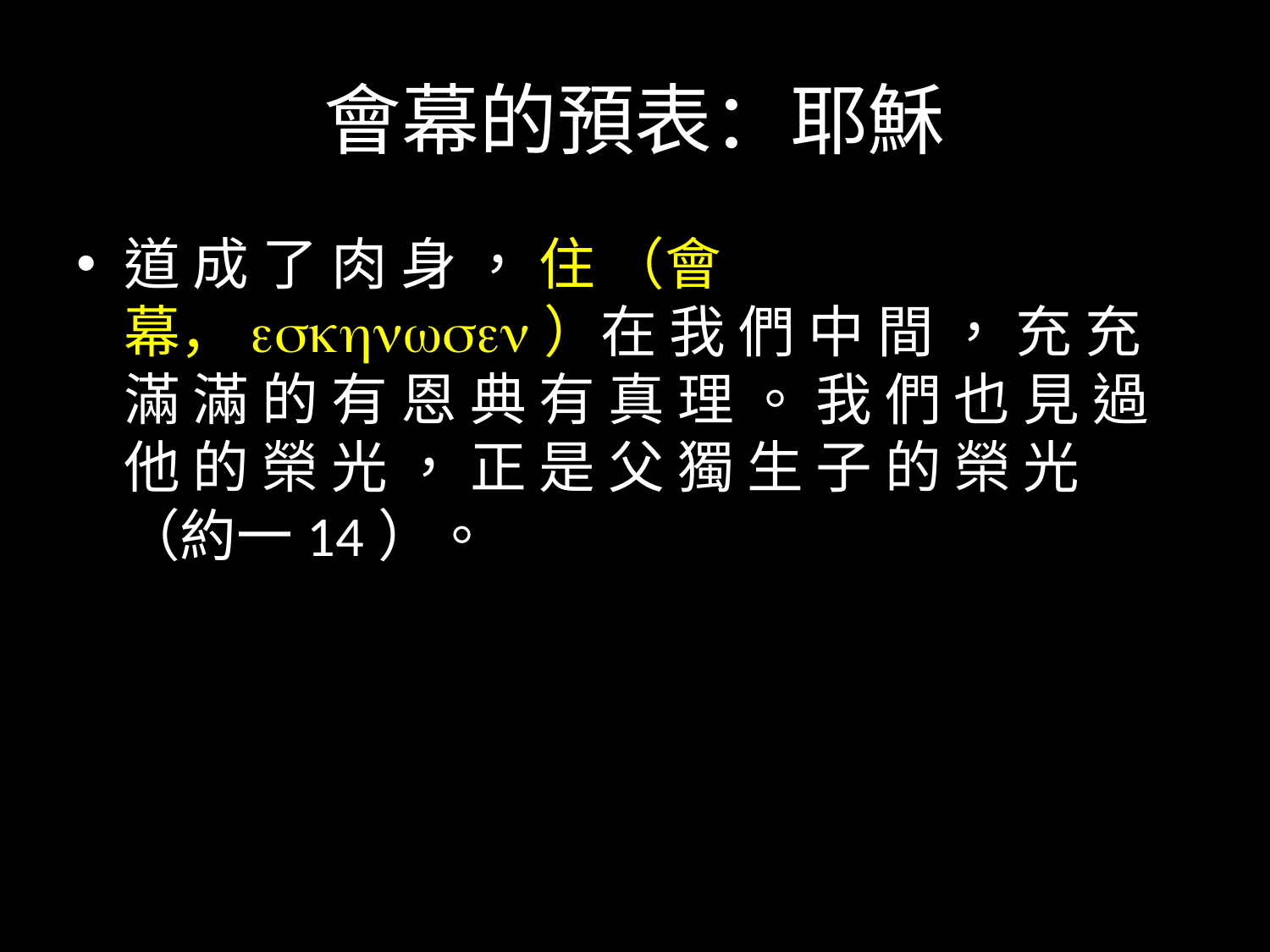

# 會幕的預表：耶穌
道 成 了 肉 身 ， 住 （會幕，εσκηνωσεν）在 我 們 中 間 ， 充 充 滿 滿 的 有 恩 典 有 真 理 。 我 們 也 見 過 他 的 榮 光 ， 正 是 父 獨 生 子 的 榮 光 （約一14）。